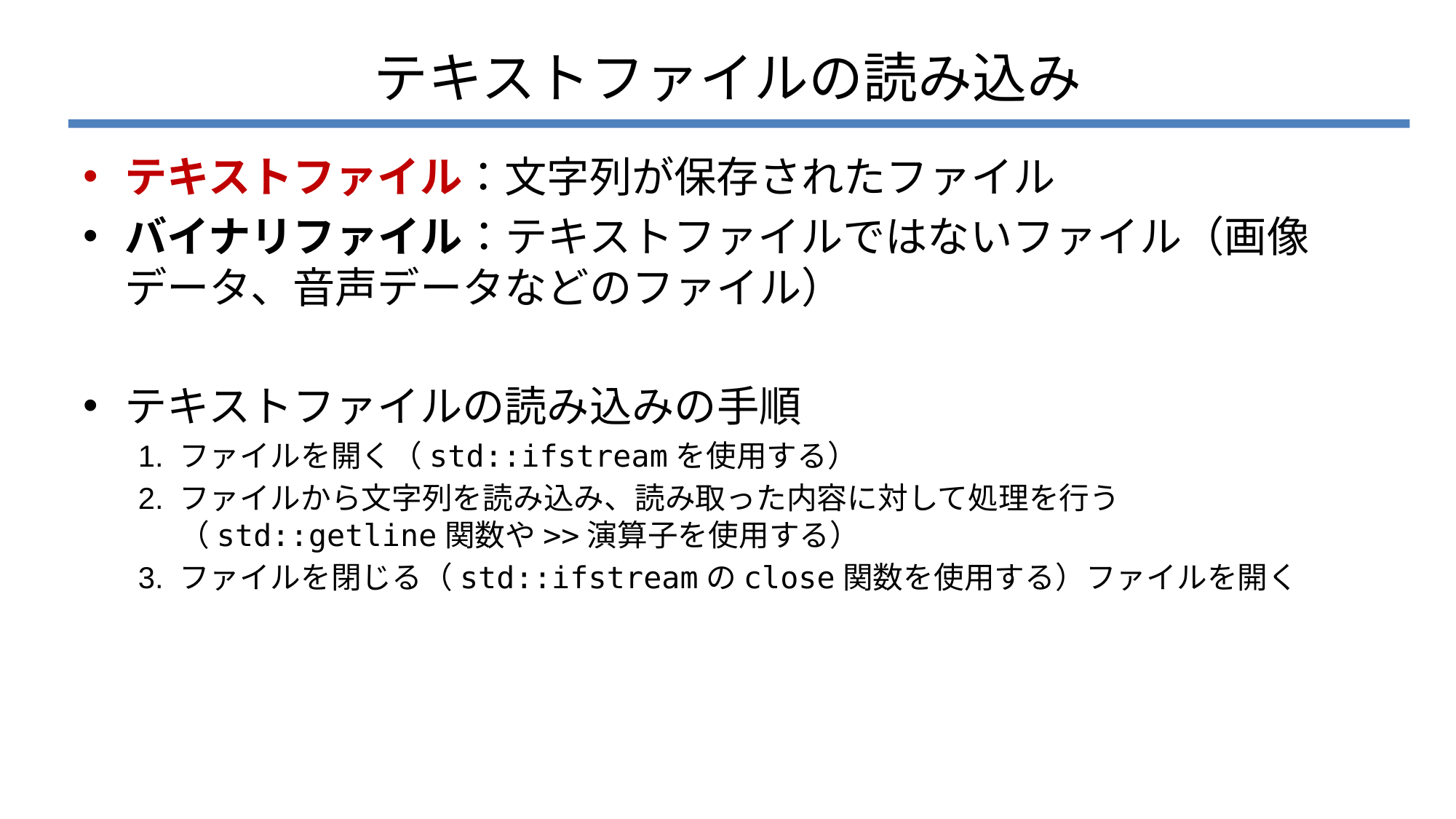

# テキストファイルの読み込み
テキストファイル：文字列が保存されたファイル
バイナリファイル：テキストファイルではないファイル（画像データ、音声データなどのファイル）

テキストファイルの読み込みの手順
ファイルを開く（std::ifstreamを使用する）
ファイルから文字列を読み込み、読み取った内容に対して処理を行う
（std::getline関数や>>演算子を使用する）
ファイルを閉じる（std::ifstreamのclose関数を使用する）ファイルを開く